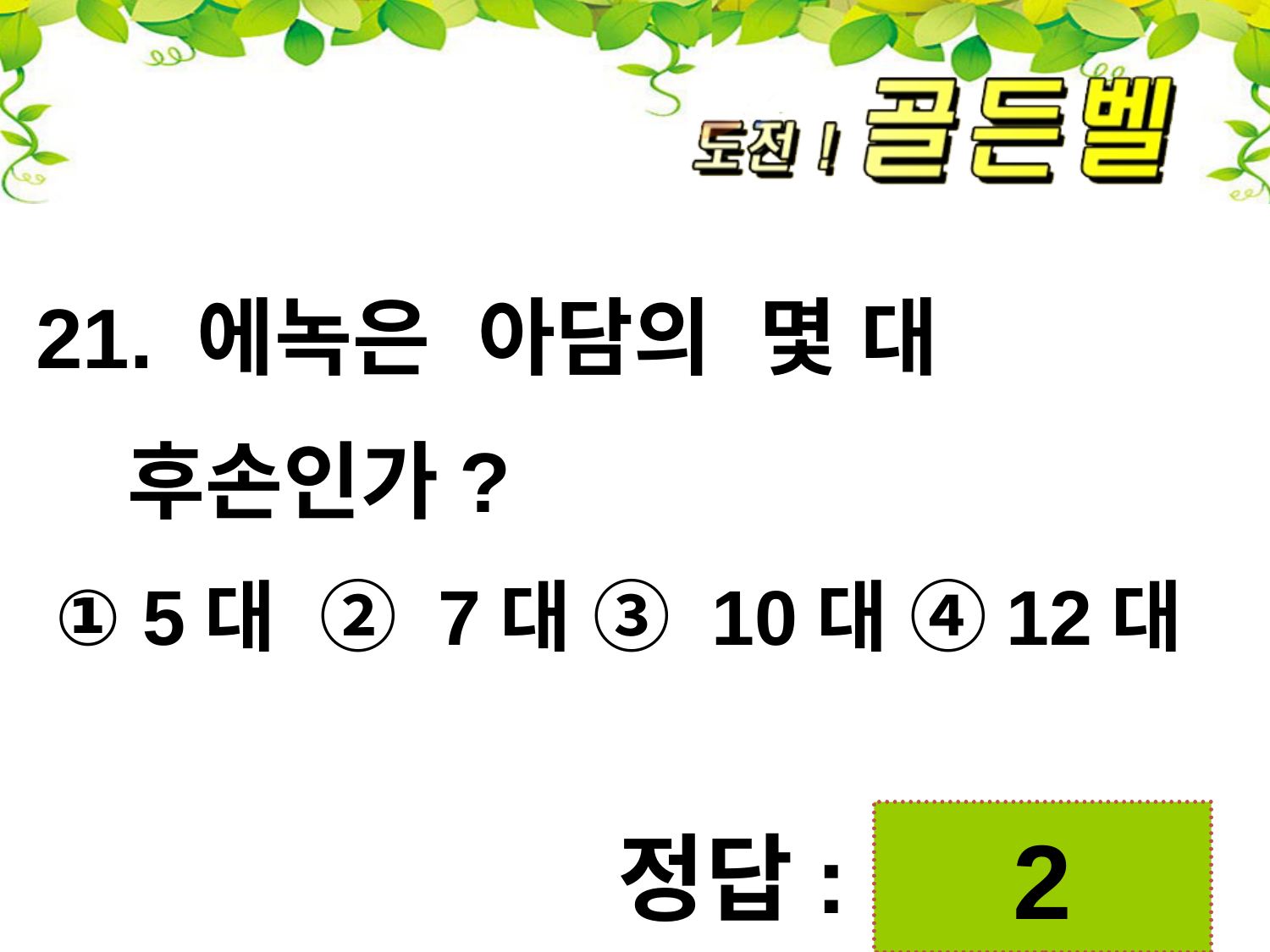

21. 에녹은  아담의  몇 대
    후손인가?
  ① 5대  ② 7대 ③ 10대 ④12대

첨성대
2
정답: